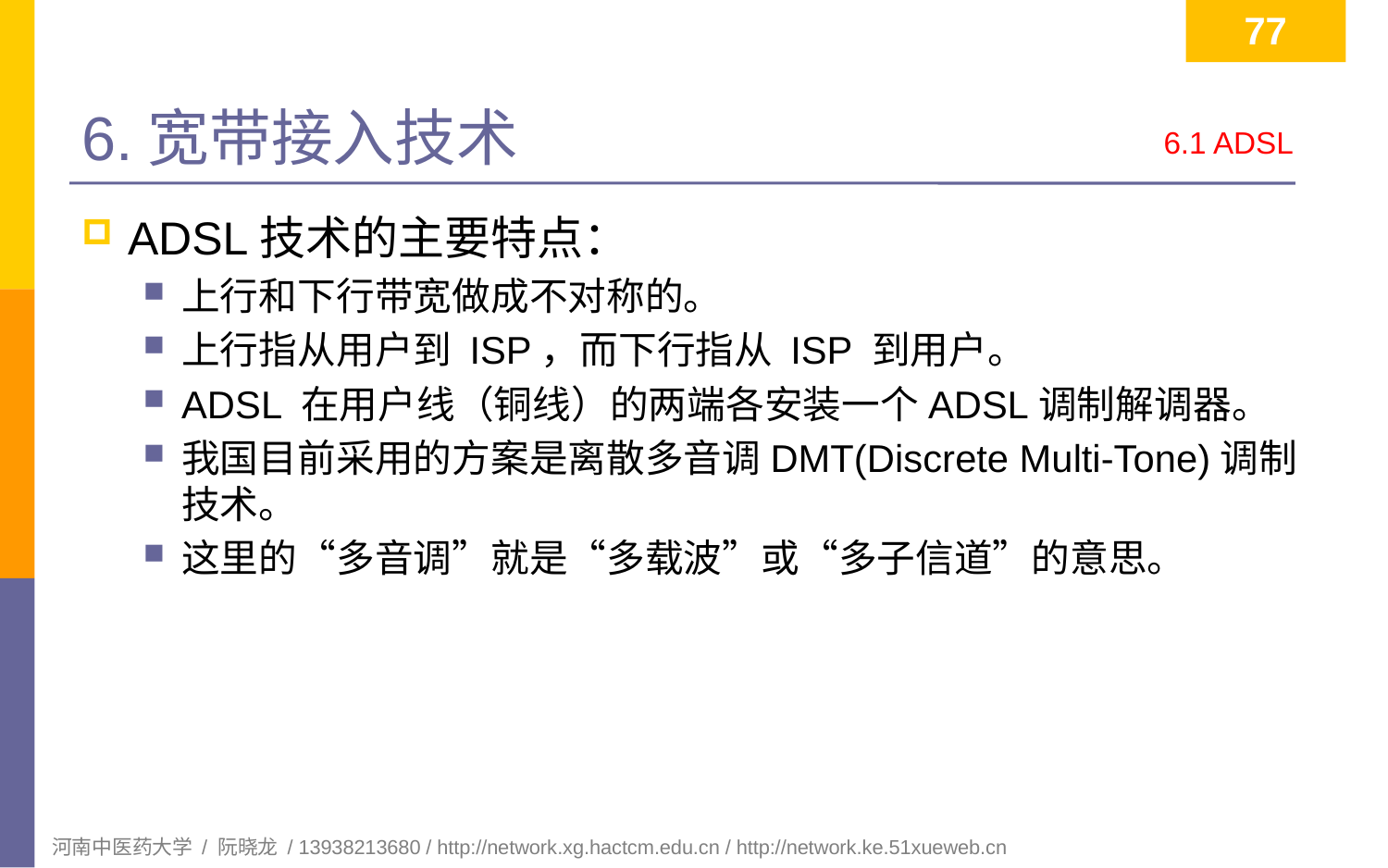

77
# 6.宽带接入技术
6.1 ADSL
ADSL技术的主要特点：
上行和下行带宽做成不对称的。
上行指从用户到 ISP，而下行指从 ISP 到用户。
ADSL 在用户线（铜线）的两端各安装一个ADSL调制解调器。
我国目前采用的方案是离散多音调DMT(Discrete Multi-Tone)调制技术。
这里的“多音调”就是“多载波”或“多子信道”的意思。